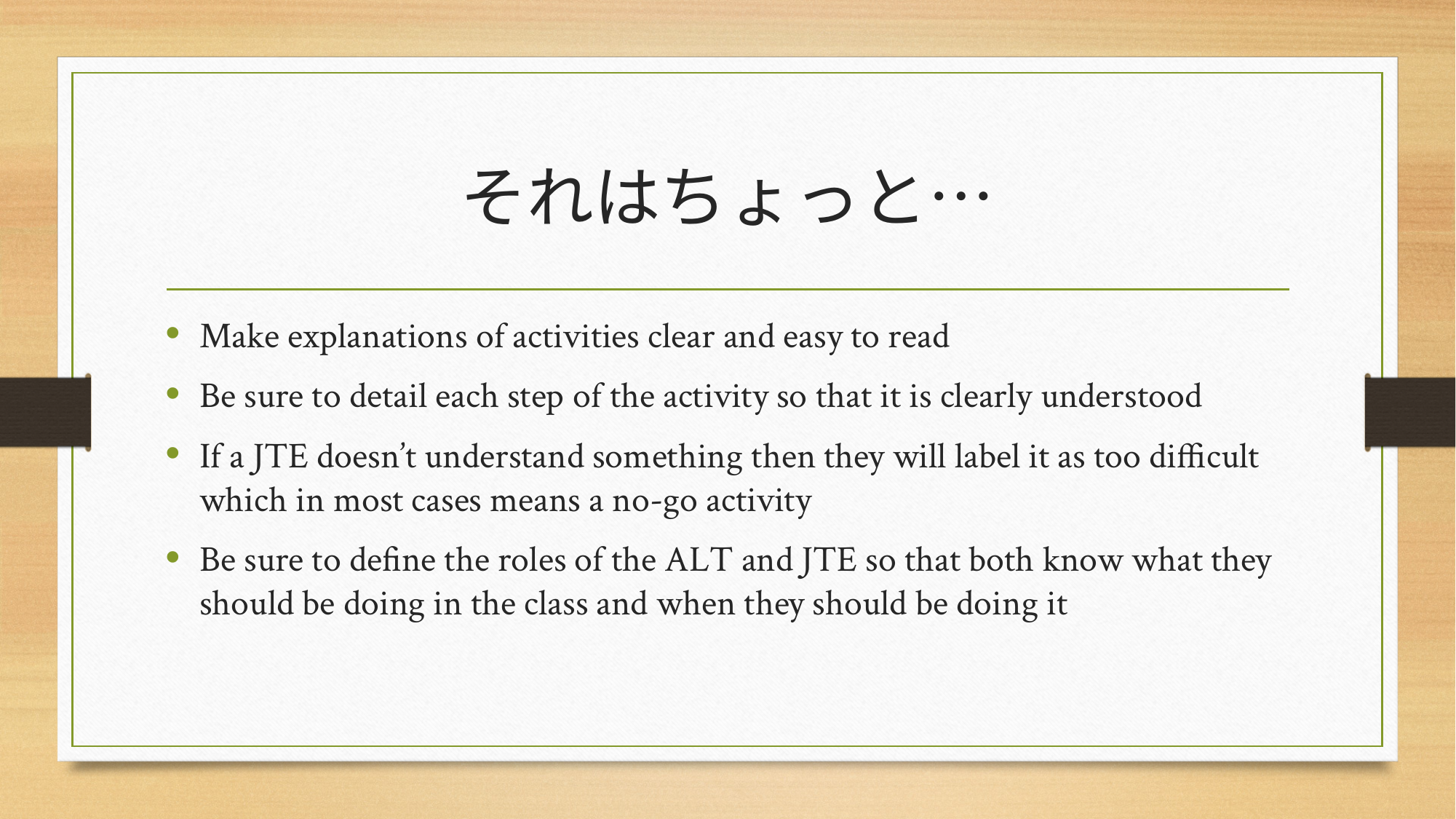

# それはちょっと…
Make explanations of activities clear and easy to read
Be sure to detail each step of the activity so that it is clearly understood
If a JTE doesn’t understand something then they will label it as too difficult which in most cases means a no-go activity
Be sure to define the roles of the ALT and JTE so that both know what they should be doing in the class and when they should be doing it